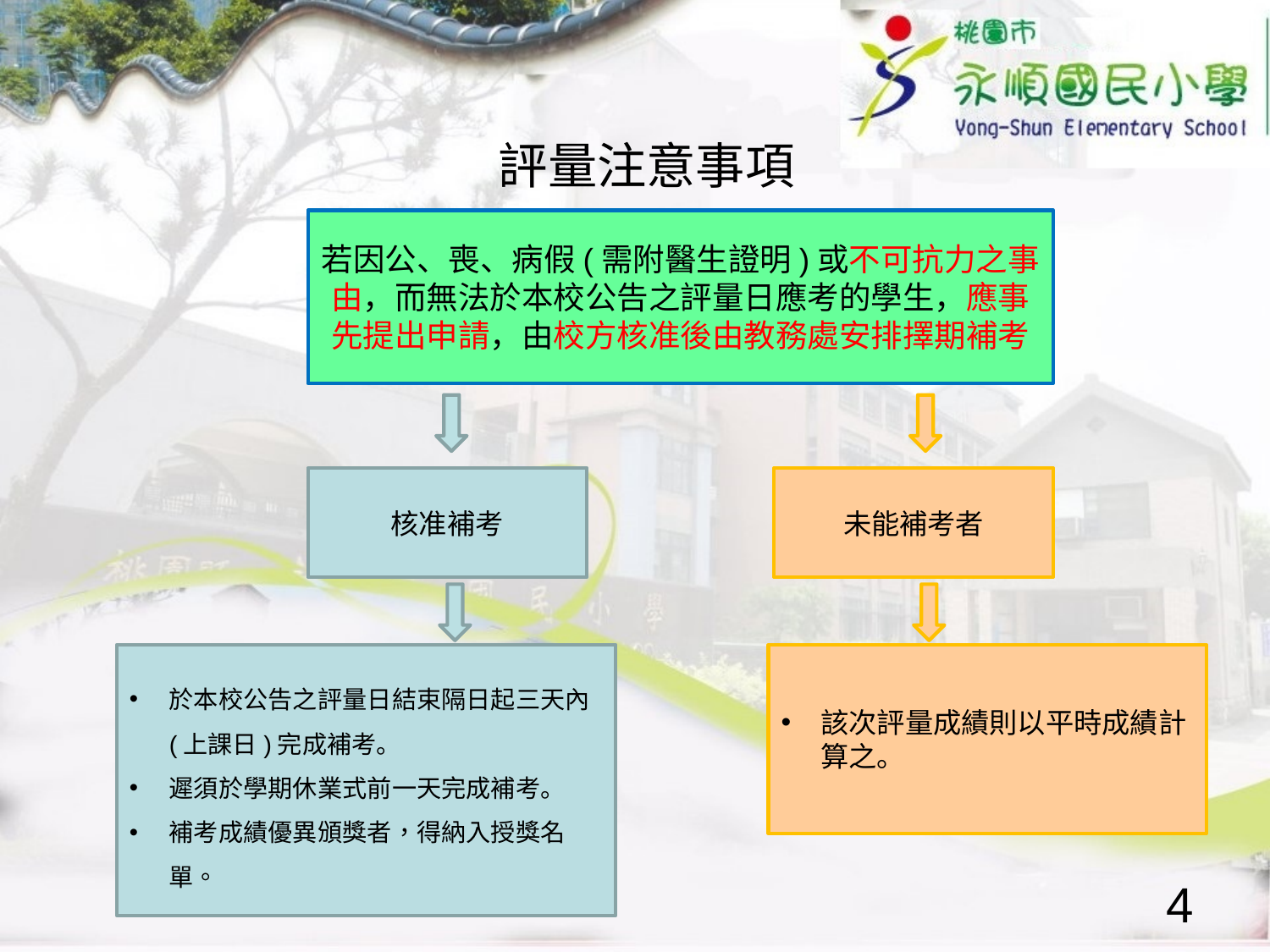

# 評量注意事項
若因公、喪、病假(需附醫生證明)或不可抗力之事由，而無法於本校公告之評量日應考的學生，應事先提出申請，由校方核准後由教務處安排擇期補考

核准補考
未能補考者

於本校公告之評量日結束隔日起三天內(上課日)完成補考。
遲須於學期休業式前一天完成補考。
補考成績優異頒獎者，得納入授獎名單。
該次評量成績則以平時成績計算之。
4